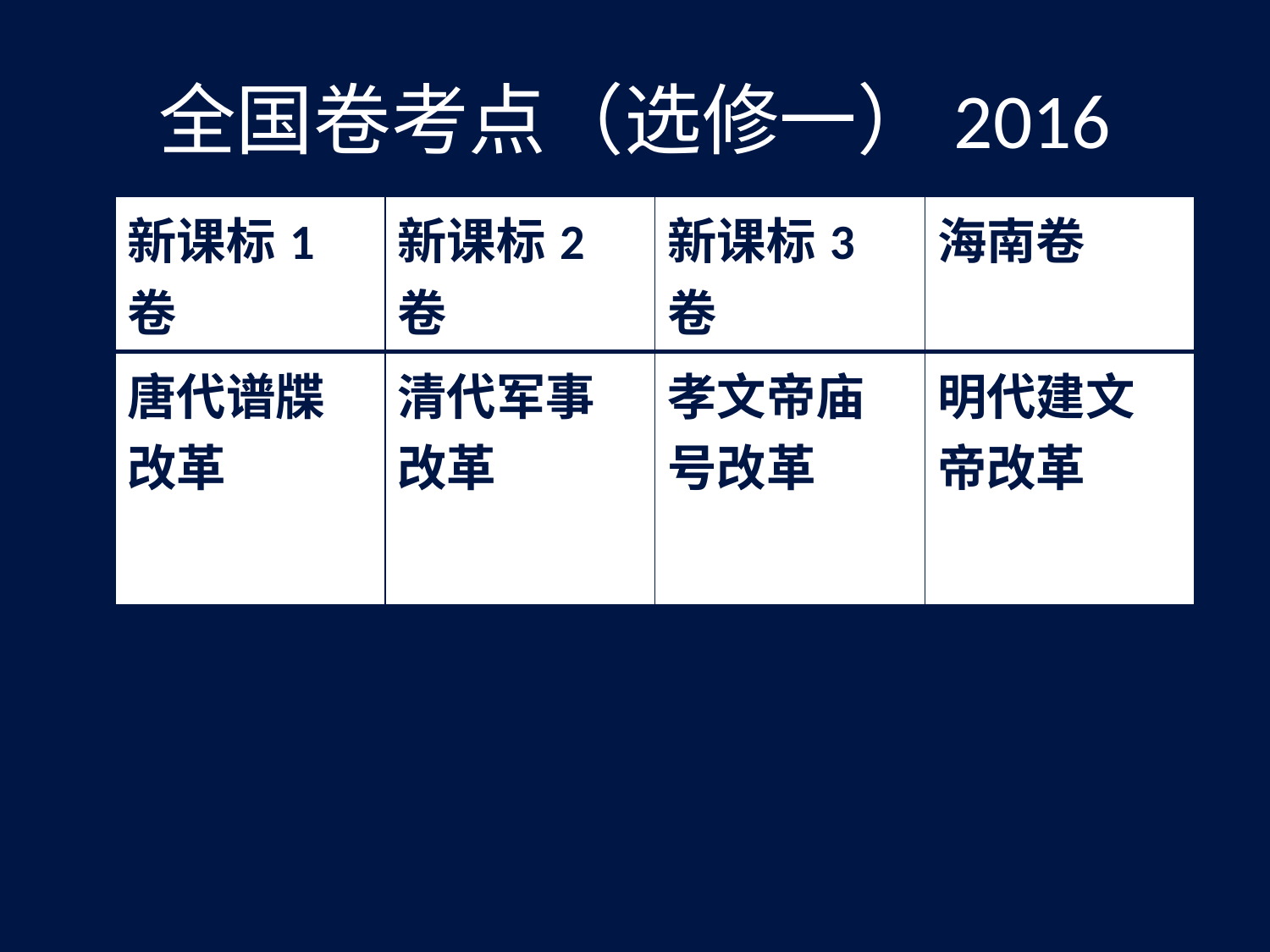

# 全国卷考点（选修一）2016
| 新课标1卷 | 新课标2卷 | 新课标3卷 | 海南卷 |
| --- | --- | --- | --- |
| 唐代谱牒改革 | 清代军事改革 | 孝文帝庙号改革 | 明代建文帝改革 |